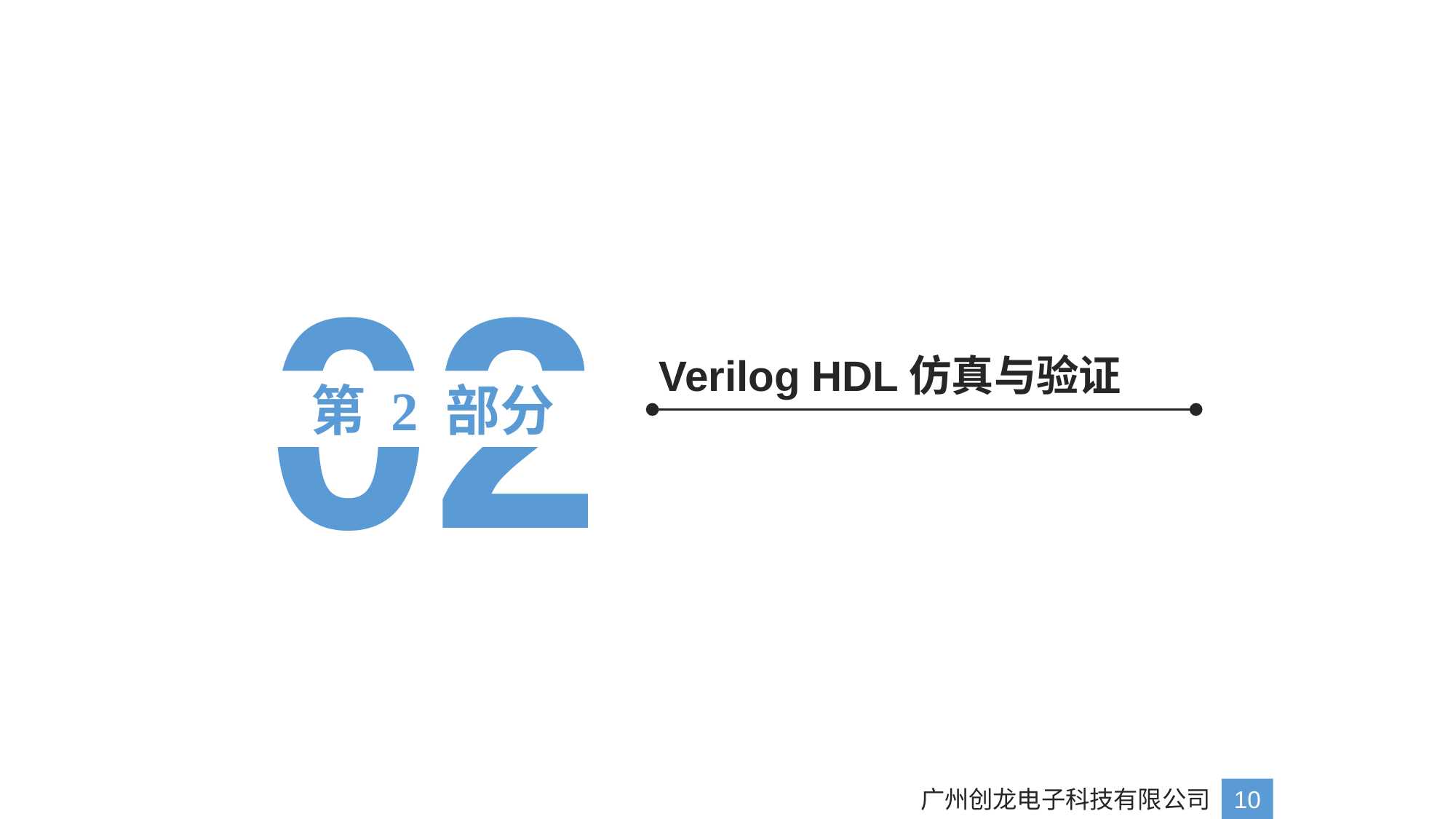

02
Verilog HDL仿真与验证
第 2 部分

广州创龙电子科技有限公司
10